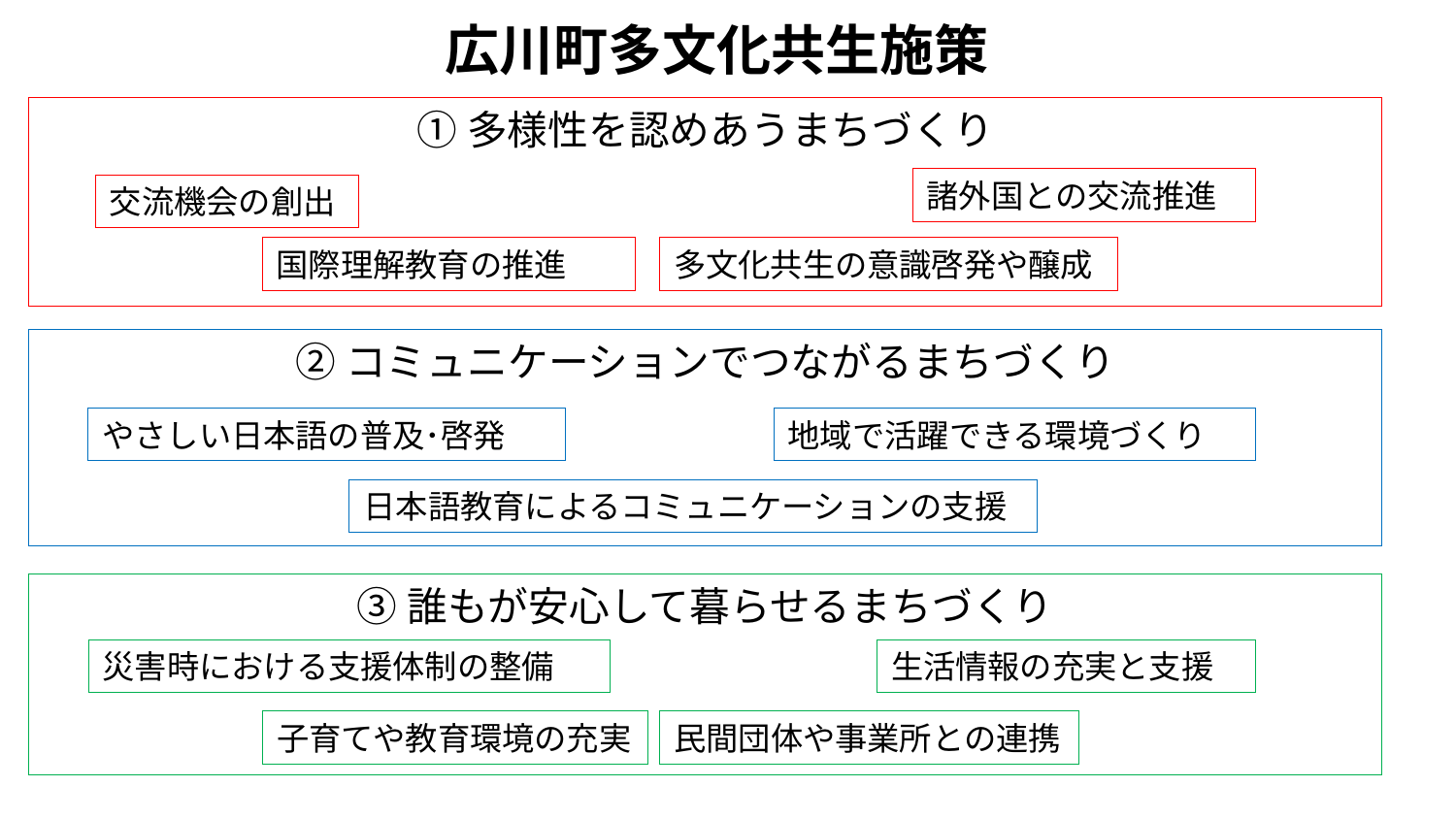

# 広川町多文化共生施策
①多様性を認めあうまちづくり

諸外国との交流推進
交流機会の創出
国際理解教育の推進
多文化共生の意識啓発や醸成
②コミュニケーションでつながるまちづくり

やさしい日本語の普及･啓発
地域で活躍できる環境づくり
日本語教育によるコミュニケーションの支援
③誰もが安心して暮らせるまちづくり

災害時における支援体制の整備
生活情報の充実と支援
子育てや教育環境の充実
民間団体や事業所との連携